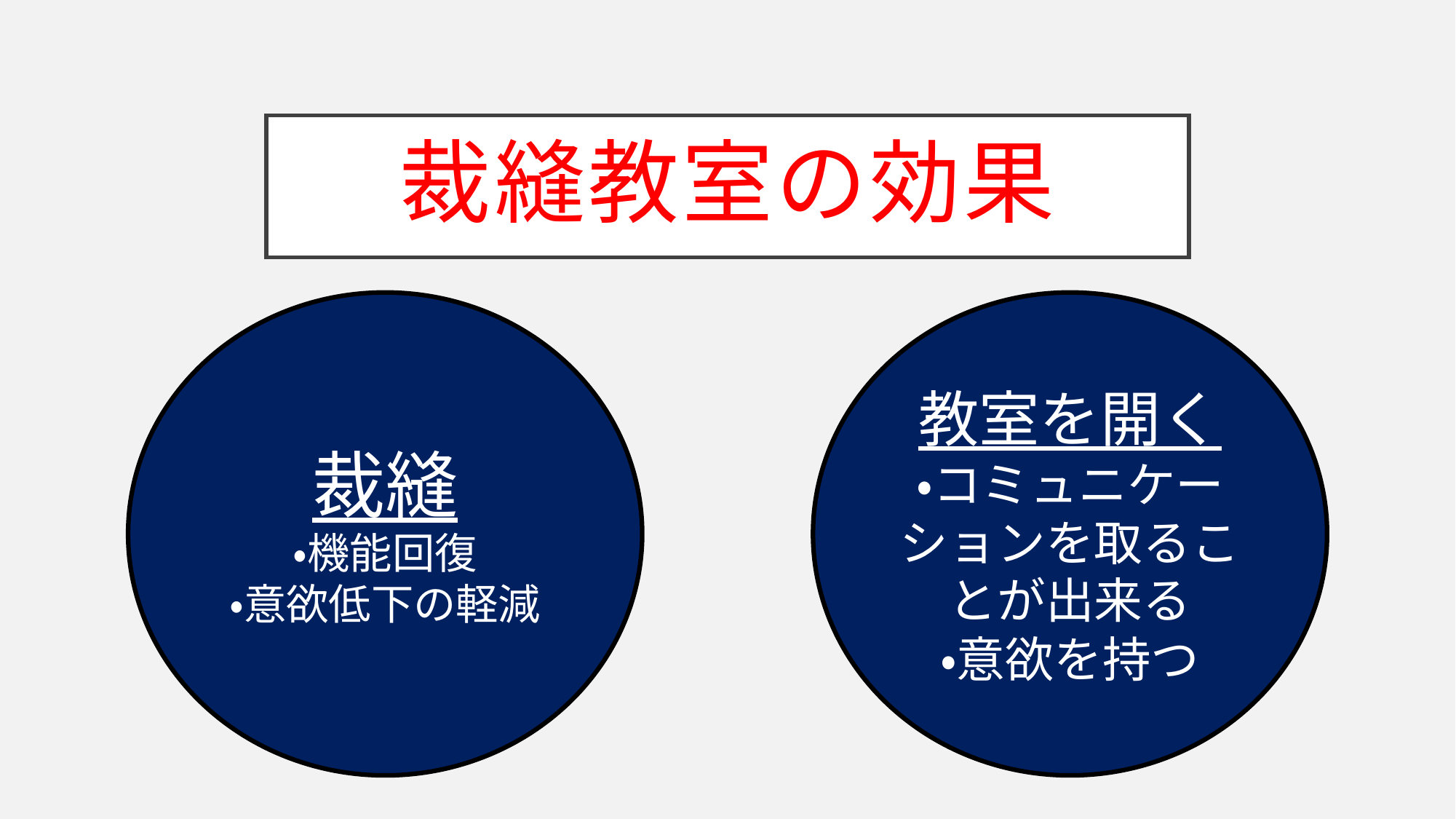

# 裁縫教室の効果
裁縫
・機能回復
・意欲低下の軽減
教室を開く
・コミュニケーションを取ることが出来る
・意欲を持つ